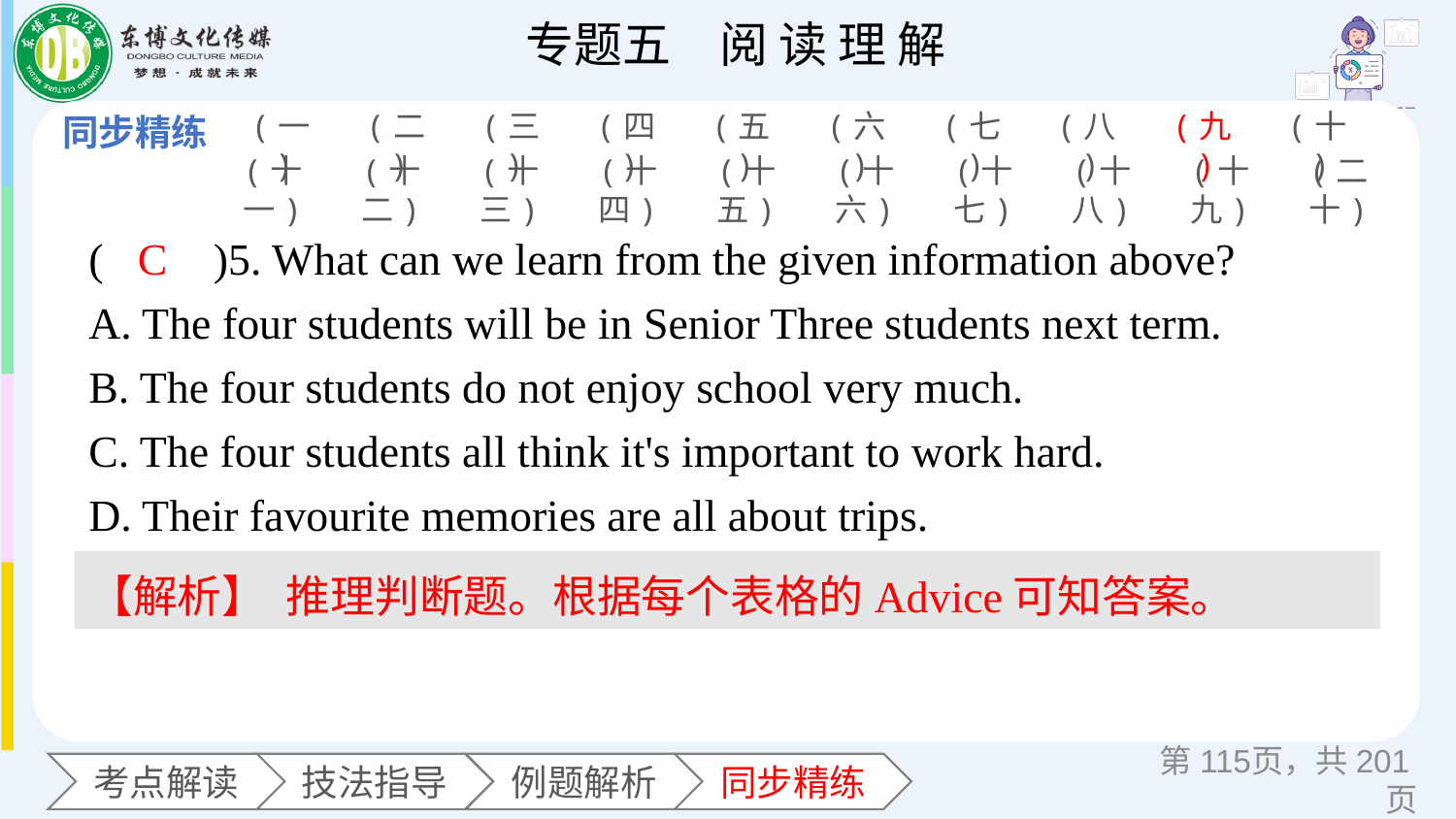

(一)
(二)
(三)
(四)
(五)
(六)
(七)
(八)
(九)
(十)
(十一)
(十二)
(十三)
(十四)
(十五)
(十六)
(十七)
(十八)
(十九)
(二十)
(　　)5. What can we learn from the given information above?
A. The four students will be in Senior Three students next term.
B. The four students do not enjoy school very much.
C. The four students all think it's important to work hard.
D. Their favourite memories are all about trips.
C
【解析】  推理判断题。根据每个表格的Advice可知答案。
第115页，共201页